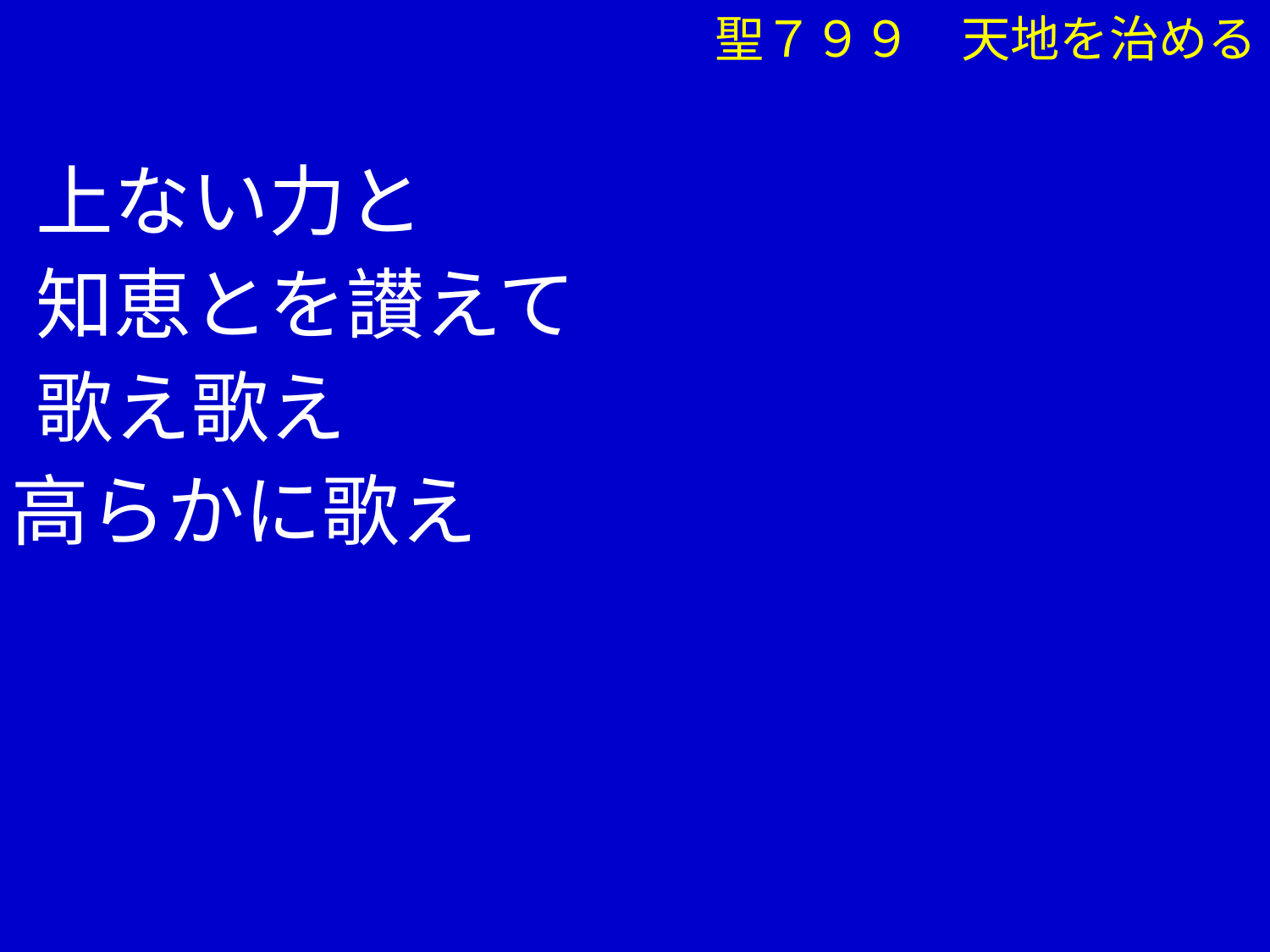

聖７９９　天地を治める

　 上ない力と
　 知恵とを讃えて
　 歌え歌え
   高らかに歌え